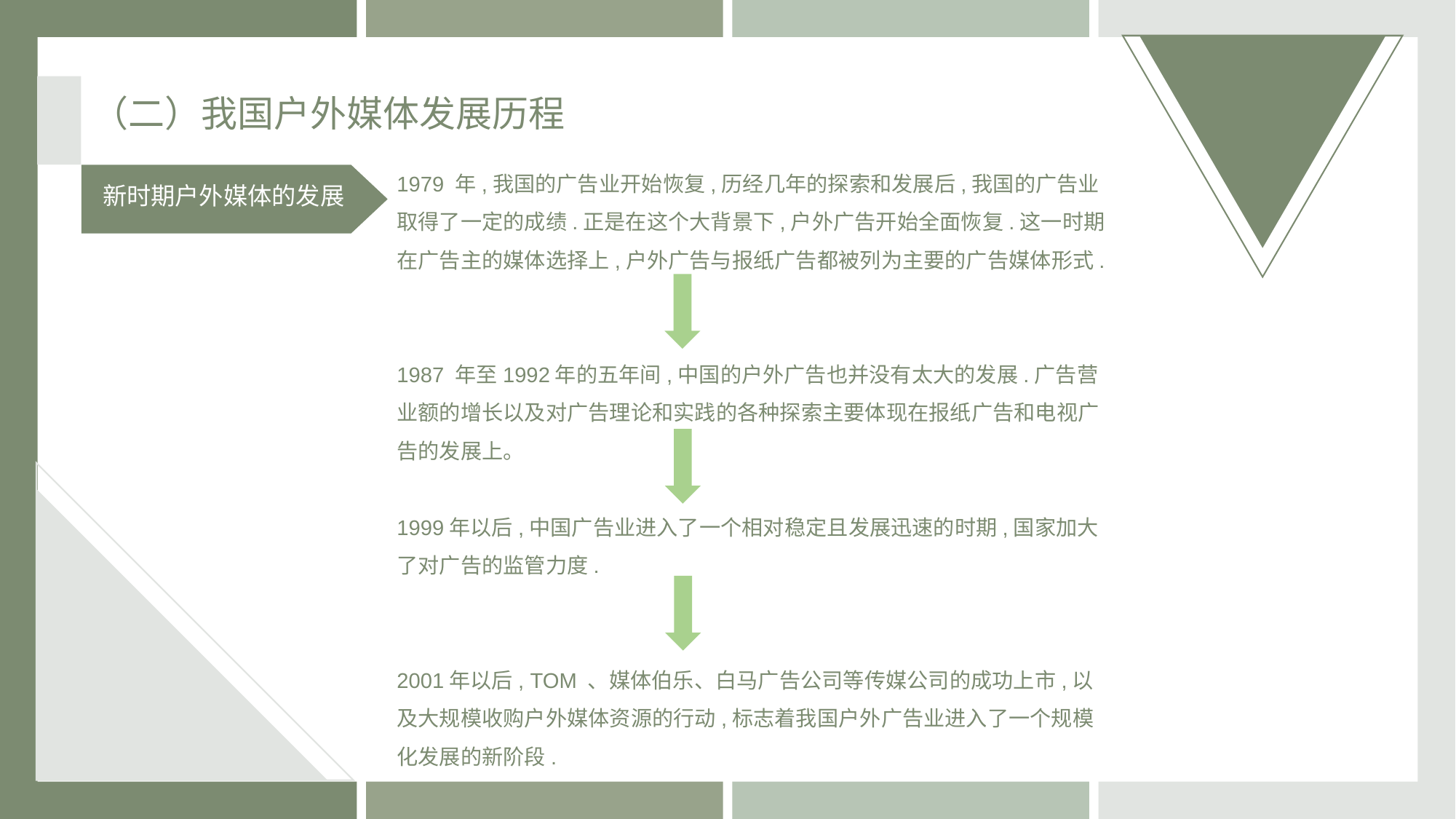

（二）我国户外媒体发展历程
1979 年,我国的广告业开始恢复,历经几年的探索和发展后,我国的广告业取得了一定的成绩.正是在这个大背景下,户外广告开始全面恢复.这一时期在广告主的媒体选择上,户外广告与报纸广告都被列为主要的广告媒体形式.

1987 年至1992年的五年间,中国的户外广告也并没有太大的发展.广告营业额的增长以及对广告理论和实践的各种探索主要体现在报纸广告和电视广告的发展上。

1999年以后,中国广告业进入了一个相对稳定且发展迅速的时期,国家加大了对广告的监管力度.

2001年以后, TOM 、媒体伯乐、白马广告公司等传媒公司的成功上市,以及大规模收购户外媒体资源的行动,标志着我国户外广告业进入了一个规模化发展的新阶段.

新时期户外媒体的发展